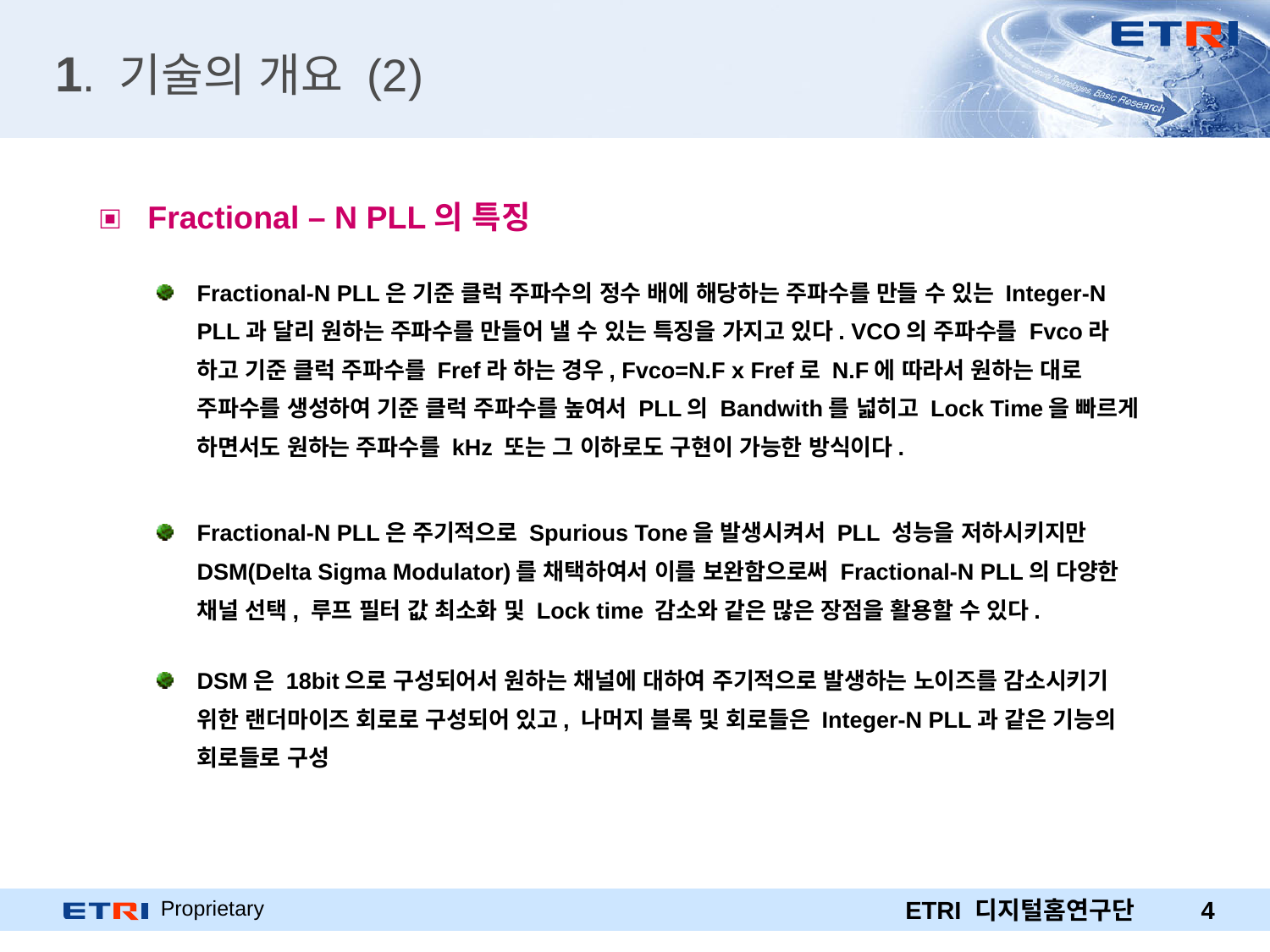

# 1. 기술의 개요 (2)
 Fractional – N PLL의 특징

Fractional-N PLL은 기준 클럭 주파수의 정수 배에 해당하는 주파수를 만들 수 있는 Integer-N PLL과 달리 원하는 주파수를 만들어 낼 수 있는 특징을 가지고 있다. VCO의 주파수를 Fvco라 하고 기준 클럭 주파수를 Fref라 하는 경우, Fvco=N.F x Fref로 N.F에 따라서 원하는 대로 주파수를 생성하여 기준 클럭 주파수를 높여서 PLL의 Bandwith를 넓히고 Lock Time을 빠르게 하면서도 원하는 주파수를 kHz 또는 그 이하로도 구현이 가능한 방식이다.

Fractional-N PLL은 주기적으로 Spurious Tone을 발생시켜서 PLL 성능을 저하시키지만 DSM(Delta Sigma Modulator)를 채택하여서 이를 보완함으로써 Fractional-N PLL의 다양한 채널 선택, 루프 필터 값 최소화 및 Lock time 감소와 같은 많은 장점을 활용할 수 있다.

DSM은 18bit으로 구성되어서 원하는 채널에 대하여 주기적으로 발생하는 노이즈를 감소시키기 위한 랜더마이즈 회로로 구성되어 있고, 나머지 블록 및 회로들은 Integer-N PLL과 같은 기능의 회로들로 구성
ETRI 디지털홈연구단
4